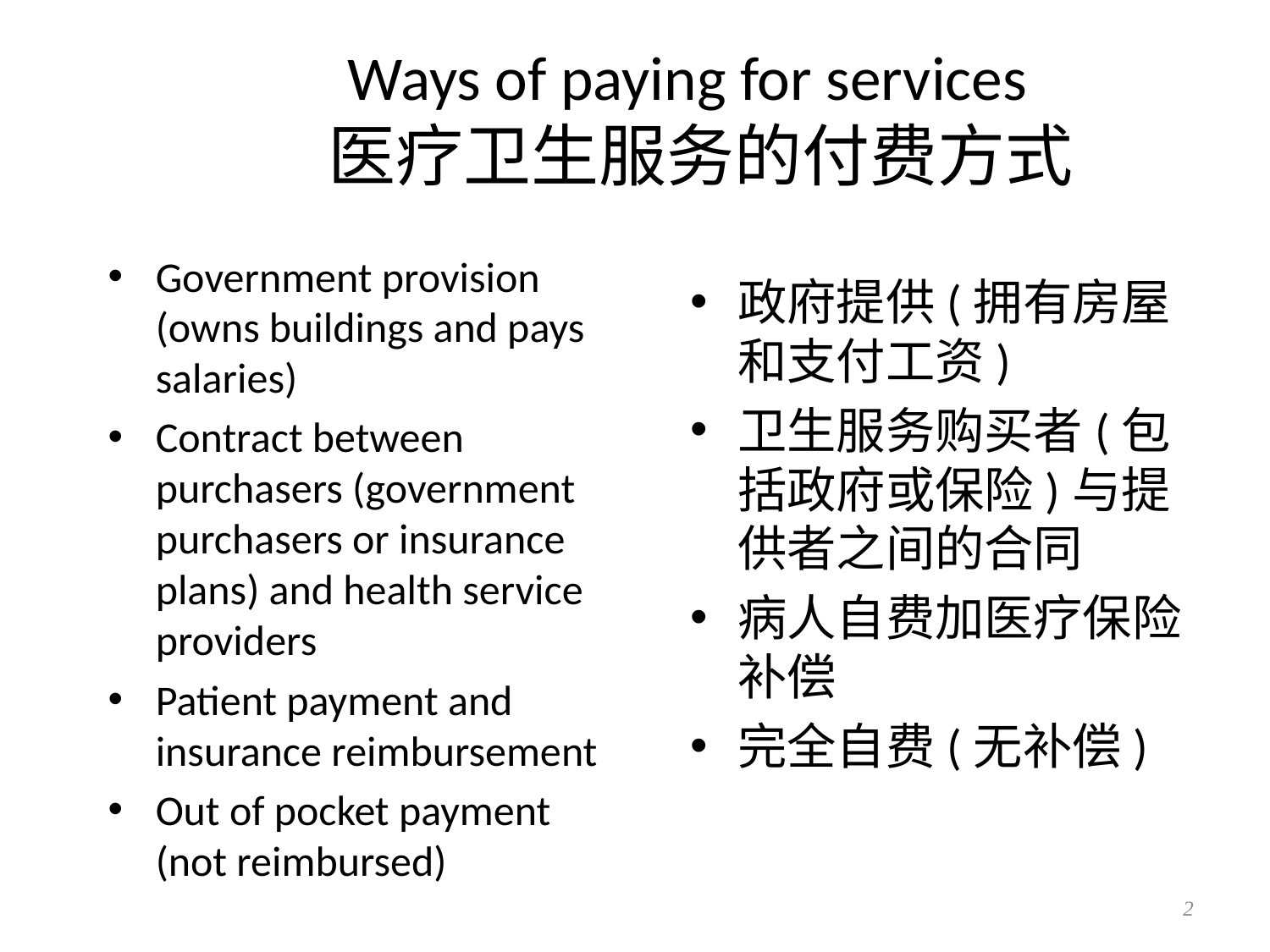

# Ways of paying for services 医疗卫生服务的付费方式
Government provision (owns buildings and pays salaries)
Contract between 　purchasers (government purchasers or insurance plans) and health service providers
Patient payment and insurance reimbursement
Out of pocket payment (not reimbursed)
政府提供(拥有房屋和支付工资)
卫生服务购买者(包括政府或保险)与提供者之间的合同
病人自费加医疗保险补偿
完全自费(无补偿)
2